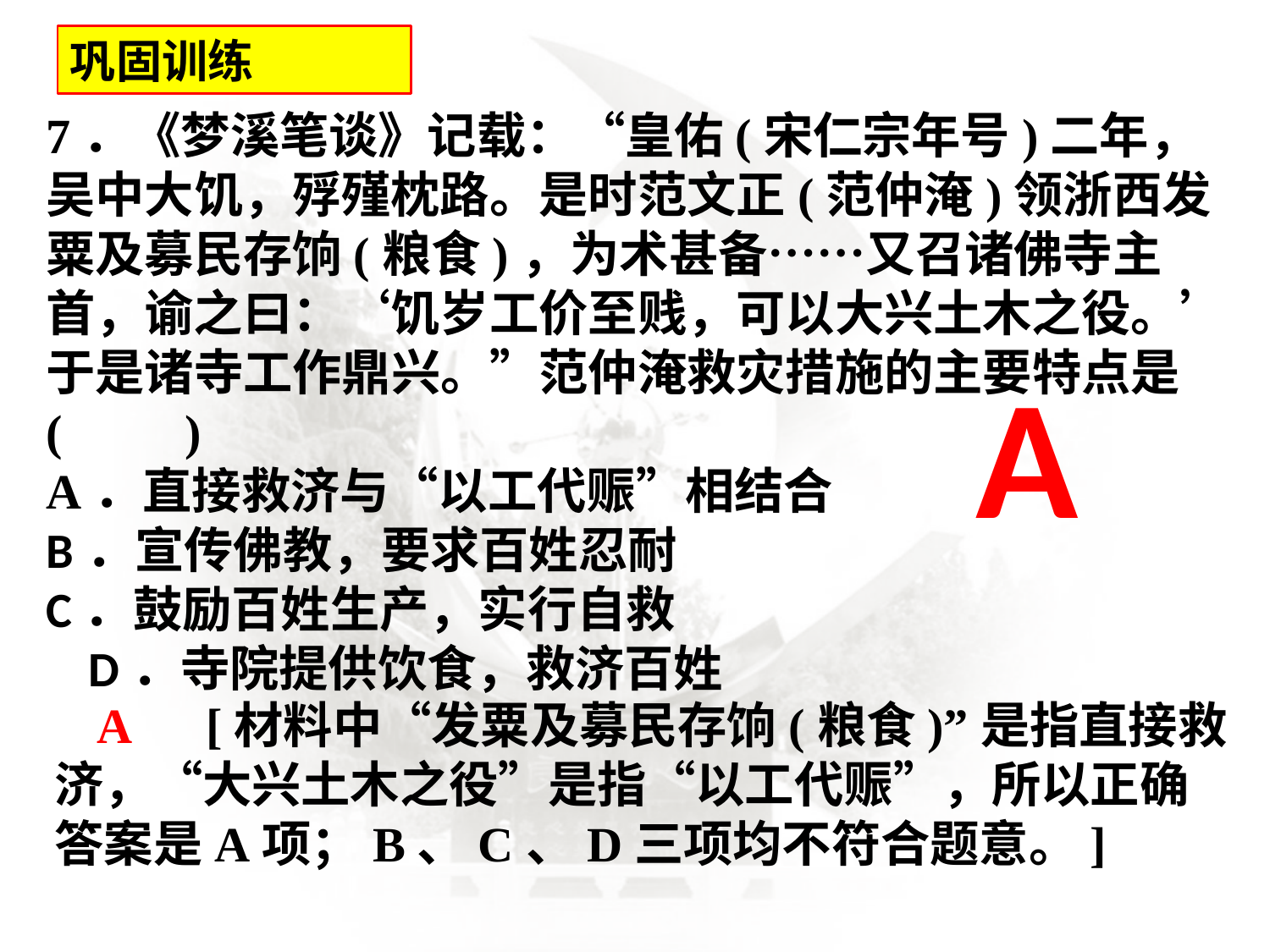

巩固训练
7．《梦溪笔谈》记载：“皇佑(宋仁宗年号)二年，吴中大饥，殍殣枕路。是时范文正(范仲淹)领浙西发粟及募民存饷(粮食)，为术甚备……又召诸佛寺主首，谕之曰：‘饥岁工价至贱，可以大兴土木之役。’于是诸寺工作鼎兴。”范仲淹救灾措施的主要特点是(　　)A．直接救济与“以工代赈”相结合B．宣传佛教，要求百姓忍耐C．鼓励百姓生产，实行自救D．寺院提供饮食，救济百姓
A
A　[材料中“发粟及募民存饷(粮食)”是指直接救济，“大兴土木之役”是指“以工代赈”，所以正确答案是A项；B、C、D三项均不符合题意。]